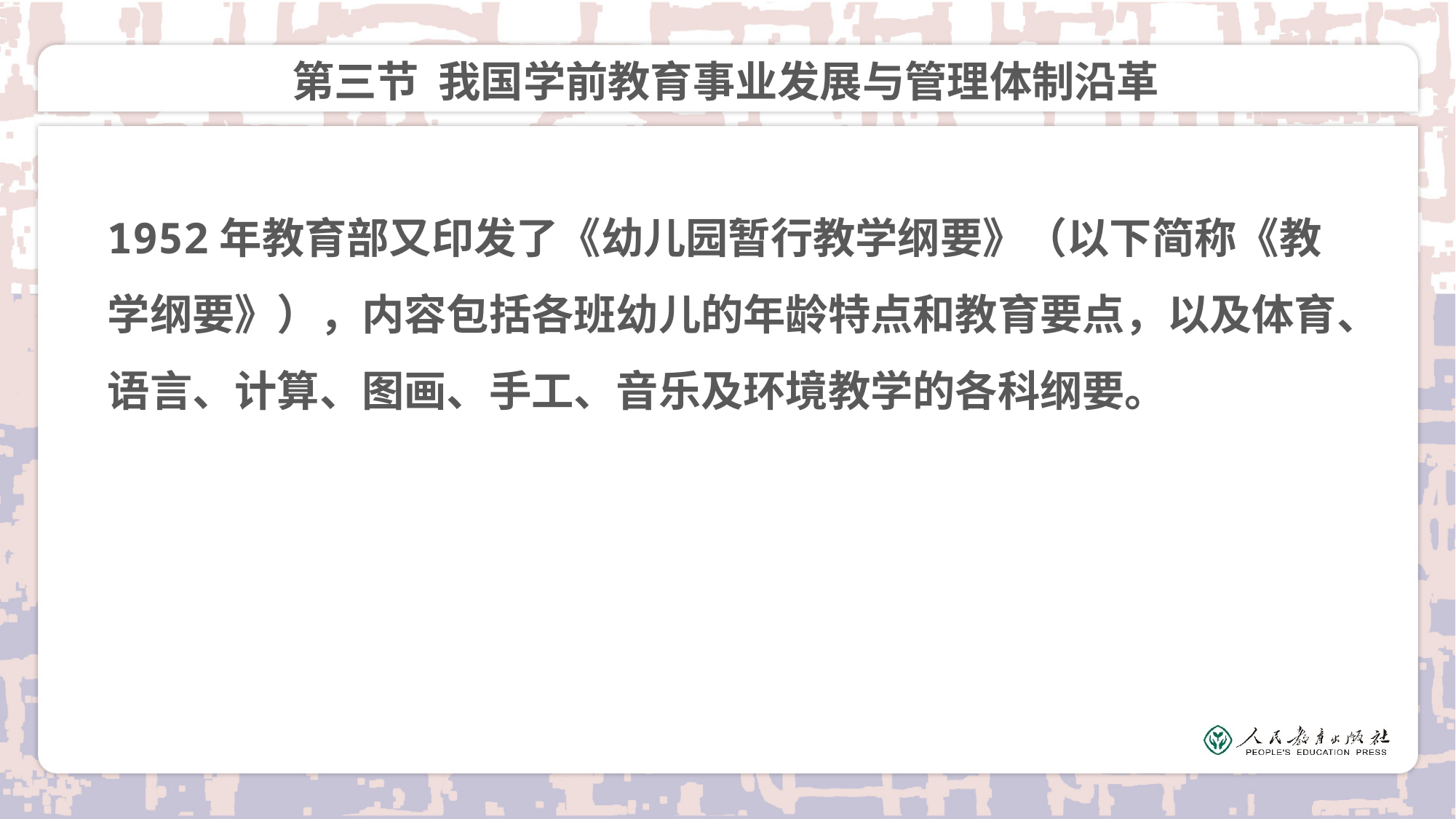

# 第三节  我国学前教育事业发展与管理体制沿革
1952年教育部又印发了《幼儿园暂行教学纲要》（以下简称《教学纲要》），内容包括各班幼儿的年龄特点和教育要点，以及体育、语言、计算、图画、手工、音乐及环境教学的各科纲要。